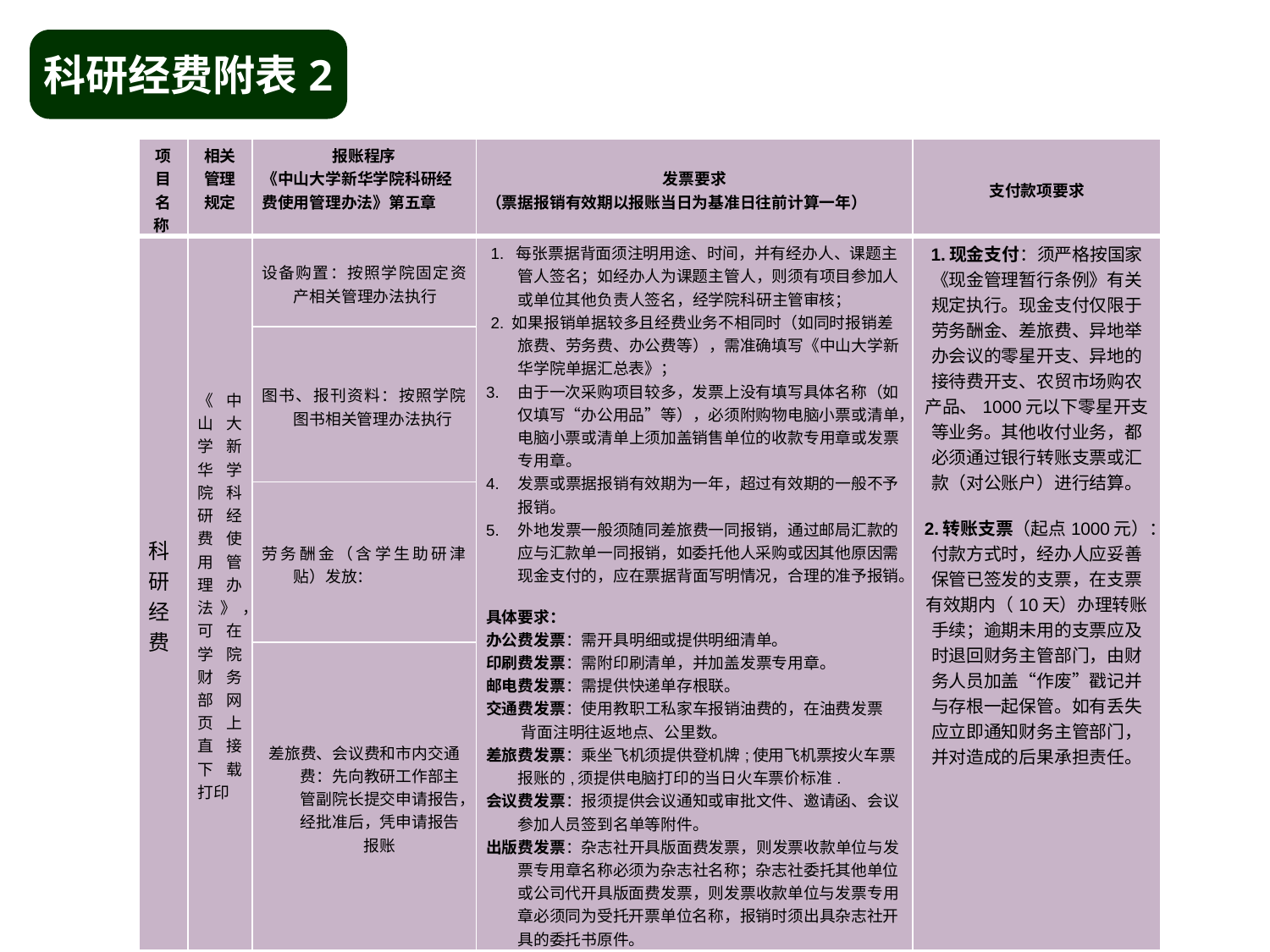

科研经费附表2
| 项目名称 | 相关管理规定 | 报账程序 《中山大学新华学院科研经费使用管理办法》第五章 | 发票要求 （票据报销有效期以报账当日为基准日往前计算一年） | 支付款项要求 |
| --- | --- | --- | --- | --- |
| 科研经费 | 《中山大学新华学院科研经费使用管理办法》，可在学院财务部网页上直接下载打印 | 设备购置：按照学院固定资产相关管理办法执行 | 1. 每张票据背面须注明用途、时间，并有经办人、课题主管人签名；如经办人为课题主管人，则须有项目参加人或单位其他负责人签名，经学院科研主管审核； 2. 如果报销单据较多且经费业务不相同时（如同时报销差旅费、劳务费、办公费等），需准确填写《中山大学新华学院单据汇总表》； 由于一次采购项目较多，发票上没有填写具体名称（如仅填写“办公用品”等），必须附购物电脑小票或清单，电脑小票或清单上须加盖销售单位的收款专用章或发票专用章。 发票或票据报销有效期为一年，超过有效期的一般不予报销。 外地发票一般须随同差旅费一同报销，通过邮局汇款的应与汇款单一同报销，如委托他人采购或因其他原因需现金支付的，应在票据背面写明情况，合理的准予报销。 具体要求： 办公费发票：需开具明细或提供明细清单。 印刷费发票：需附印刷清单，并加盖发票专用章。 邮电费发票：需提供快递单存根联。 交通费发票：使用教职工私家车报销油费的，在油费发票 背面注明往返地点、公里数。 差旅费发票：乘坐飞机须提供登机牌;使用飞机票按火车票报账的,须提供电脑打印的当日火车票价标准. 会议费发票：报须提供会议通知或审批文件、邀请函、会议参加人员签到名单等附件。 出版费发票：杂志社开具版面费发票，则发票收款单位与发票专用章名称必须为杂志社名称；杂志社委托其他单位或公司代开具版面费发票，则发票收款单位与发票专用章必须同为受托开票单位名称，报销时须出具杂志社开具的委托书原件。 | 1.现金支付：须严格按国家《现金管理暂行条例》有关规定执行。现金支付仅限于劳务酬金、差旅费、异地举办会议的零星开支、异地的接待费开支、农贸市场购农产品、1000元以下零星开支等业务。其他收付业务，都必须通过银行转账支票或汇款（对公账户）进行结算。 2.转账支票（起点1000元）：付款方式时，经办人应妥善保管已签发的支票，在支票有效期内（10天）办理转账手续；逾期未用的支票应及时退回财务主管部门，由财务人员加盖“作废”戳记并与存根一起保管。如有丢失应立即通知财务主管部门，并对造成的后果承担责任。 |
|  |  | 图书、报刊资料：按照学院图书相关管理办法执行 |  |  |
|  |  | 劳务酬金（含学生助研津贴）发放： |  |  |
|  |  | 差旅费、会议费和市内交通费：先向教研工作部主管副院长提交申请报告，经批准后，凭申请报告报账 |  |  |